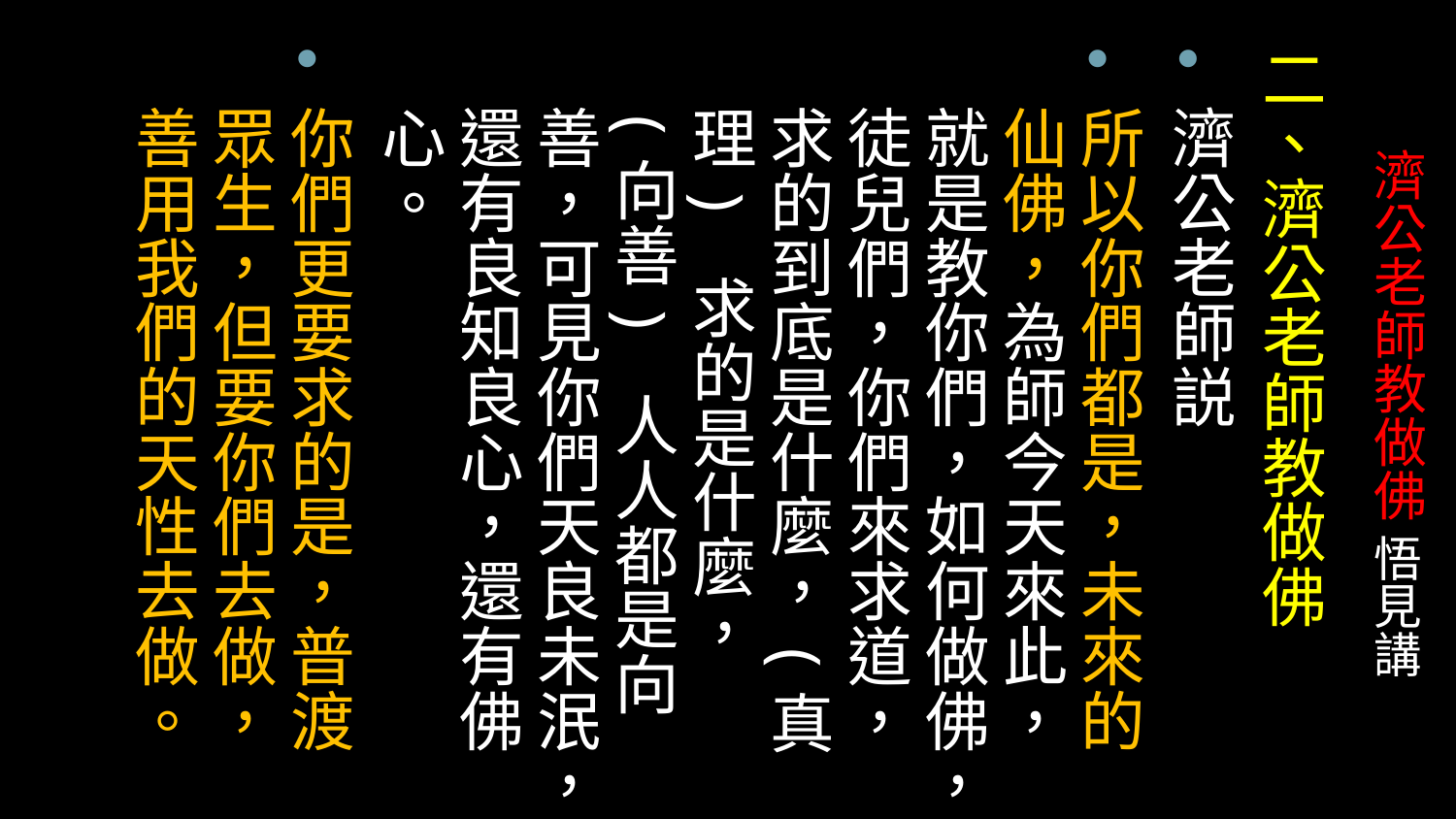

二、濟公老師教做佛
濟公老師説
所以你們都是，未來的仙佛，為師今天來此，就是教你們，如何做佛，徒兒們，你們來求道，求的到底是什麼，(真理) 求的是什麼，(向善) 人人都是向善，可見你們天良未泯，還有良知良心，還有佛心。
你們更要求的是，普渡眾生，但要你們去做，善用我們的天性去做。

# 濟公老師教做佛 悟見講